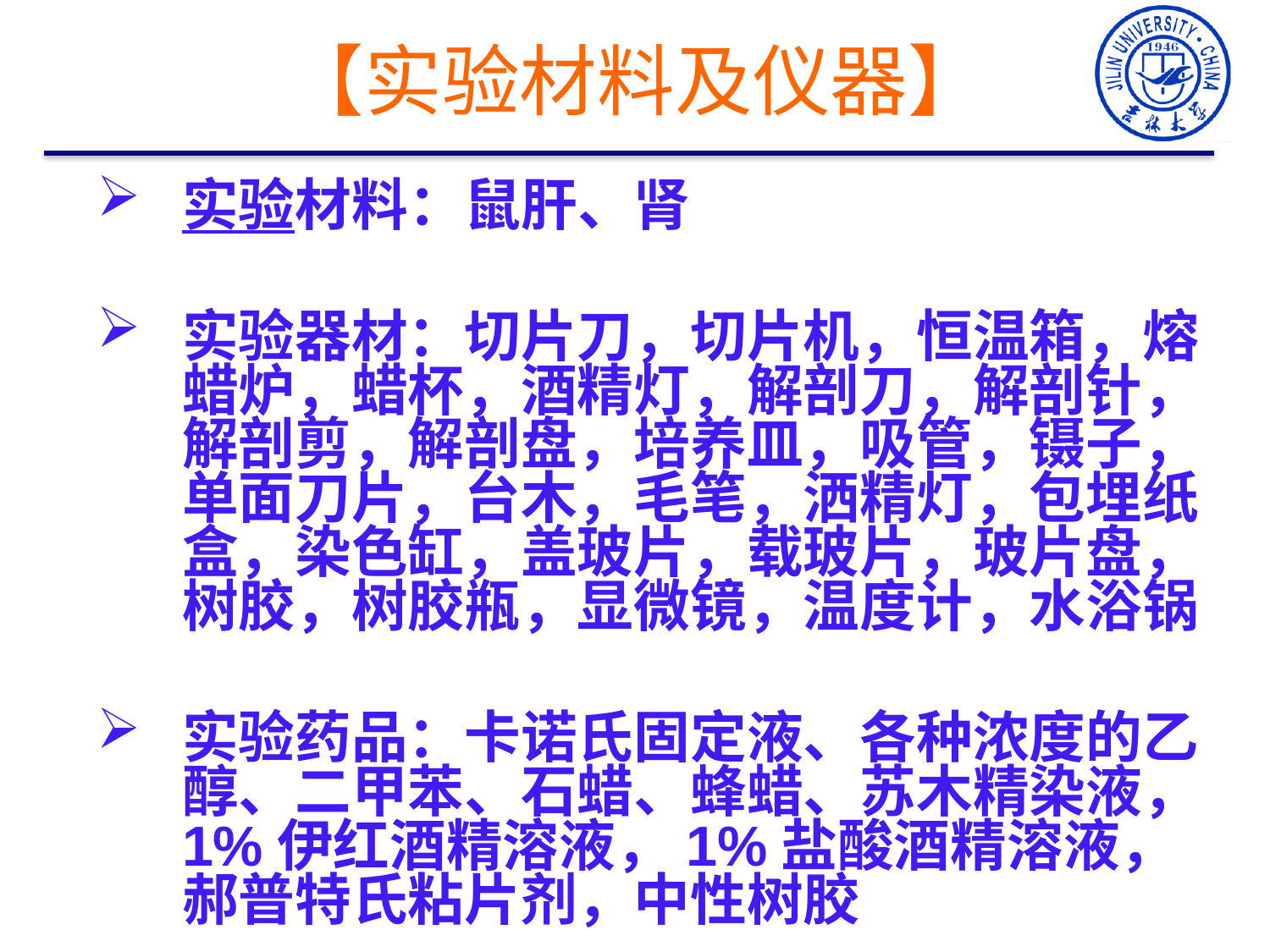

【实验材料及仪器】
实验材料：鼠肝、肾

实验器材：切片刀，切片机，恒温箱，熔蜡炉，蜡杯，酒精灯，解剖刀，解剖针，解剖剪，解剖盘，培养皿，吸管，镊子，单面刀片，台木，毛笔，洒精灯，包埋纸盒，染色缸，盖玻片，载玻片，玻片盘，树胶，树胶瓶，显微镜，温度计，水浴锅

实验药品：卡诺氏固定液、各种浓度的乙醇、二甲苯、石蜡、蜂蜡、苏木精染液， 1%伊红酒精溶液，1%盐酸酒精溶液，郝普特氏粘片剂，中性树胶